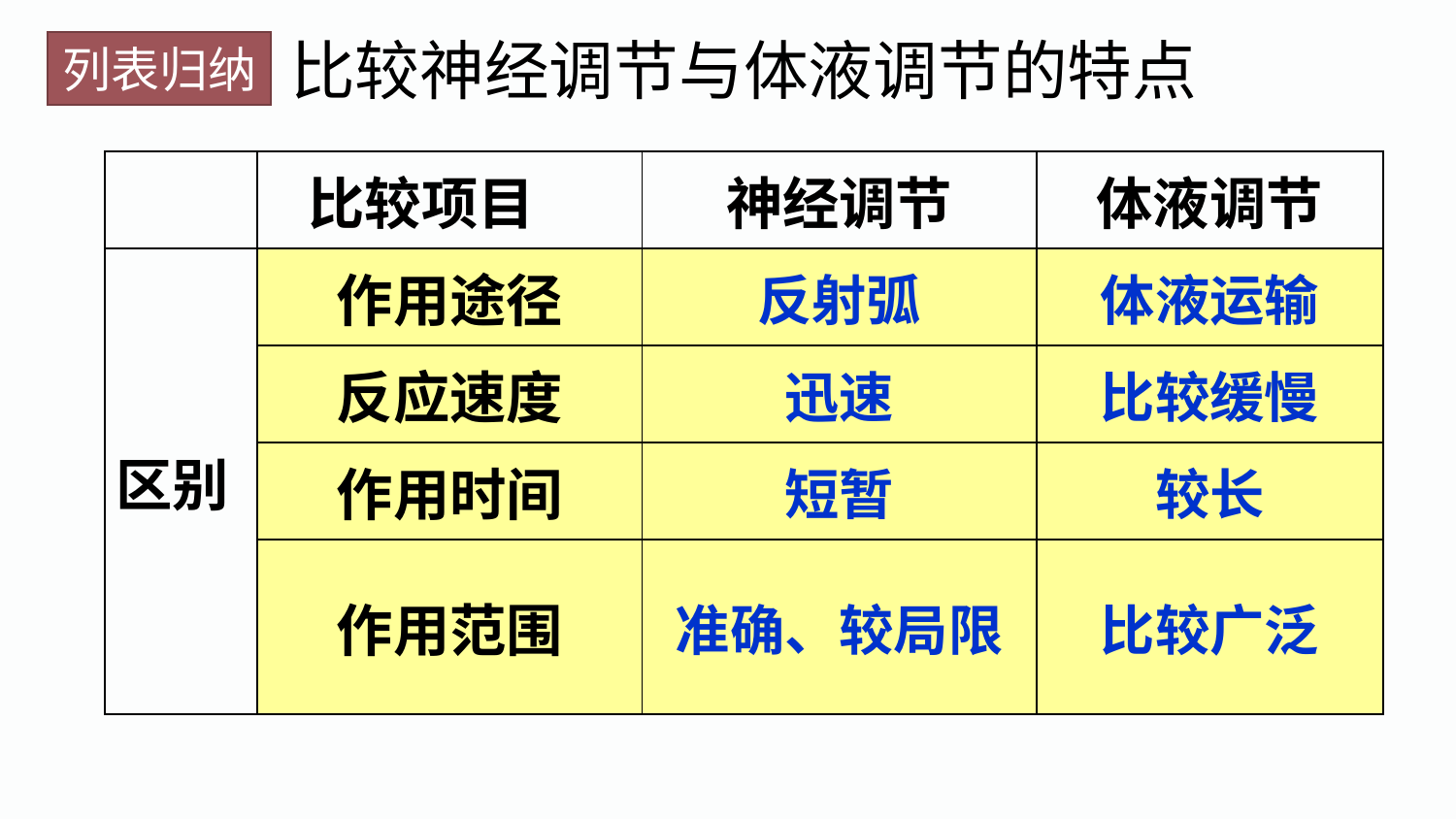

比较神经调节与体液调节的特点
列表归纳
|  | 比较项目 | 神经调节 | 体液调节 |
| --- | --- | --- | --- |
| 区别 | 作用途径 | 反射弧 | 体液运输 |
|  | 反应速度 | 迅速 | 比较缓慢 |
|  | 作用时间 | 短暂 | 较长 |
|  | 作用范围 | 准确、较局限 | 比较广泛 |